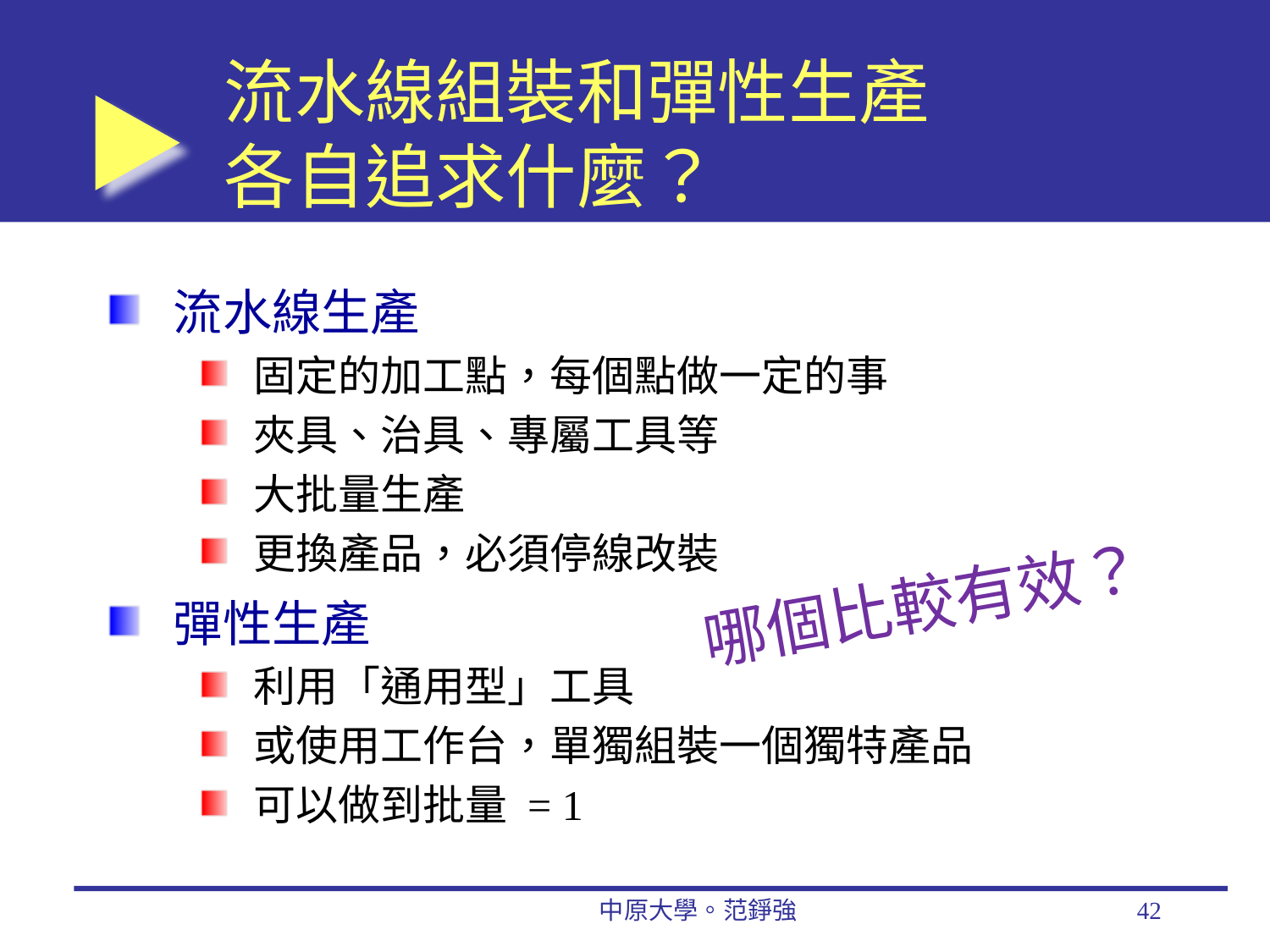

# 流水線組裝和彈性生產 各自追求什麼？
流水線生產
固定的加工點，每個點做一定的事
夾具、治具、專屬工具等
大批量生產
更換產品，必須停線改裝
彈性生產
利用「通用型」工具
或使用工作台，單獨組裝一個獨特產品
可以做到批量 = 1

哪個比較有效？
中原大學。范錚強
42